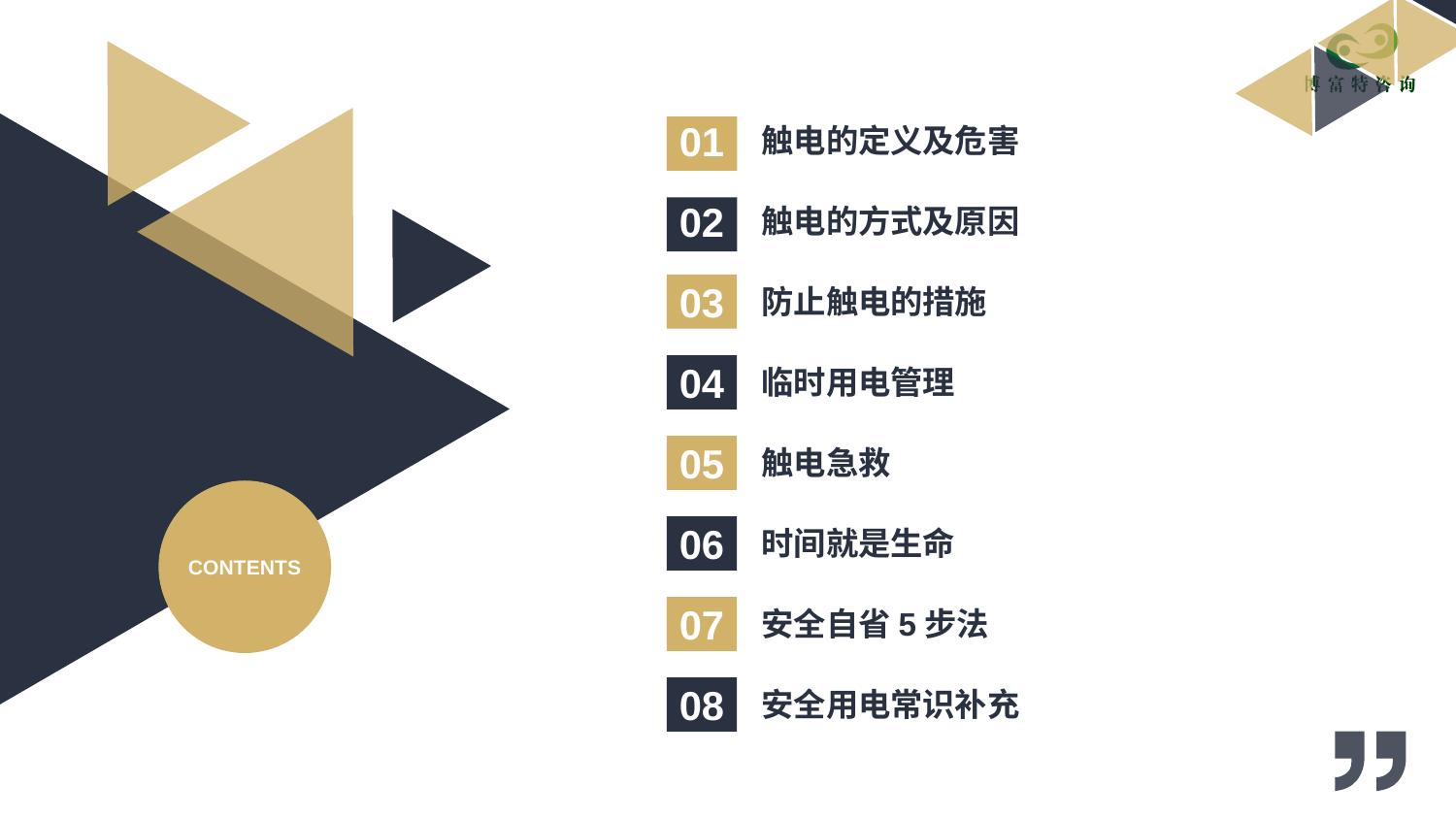

01

触电的定义及危害

02

触电的方式及原因
03

防止触电的措施
04

临时用电管理
05

触电急救

06

时间就是生命
CONTENTS
07

安全自省5步法
08

安全用电常识补充